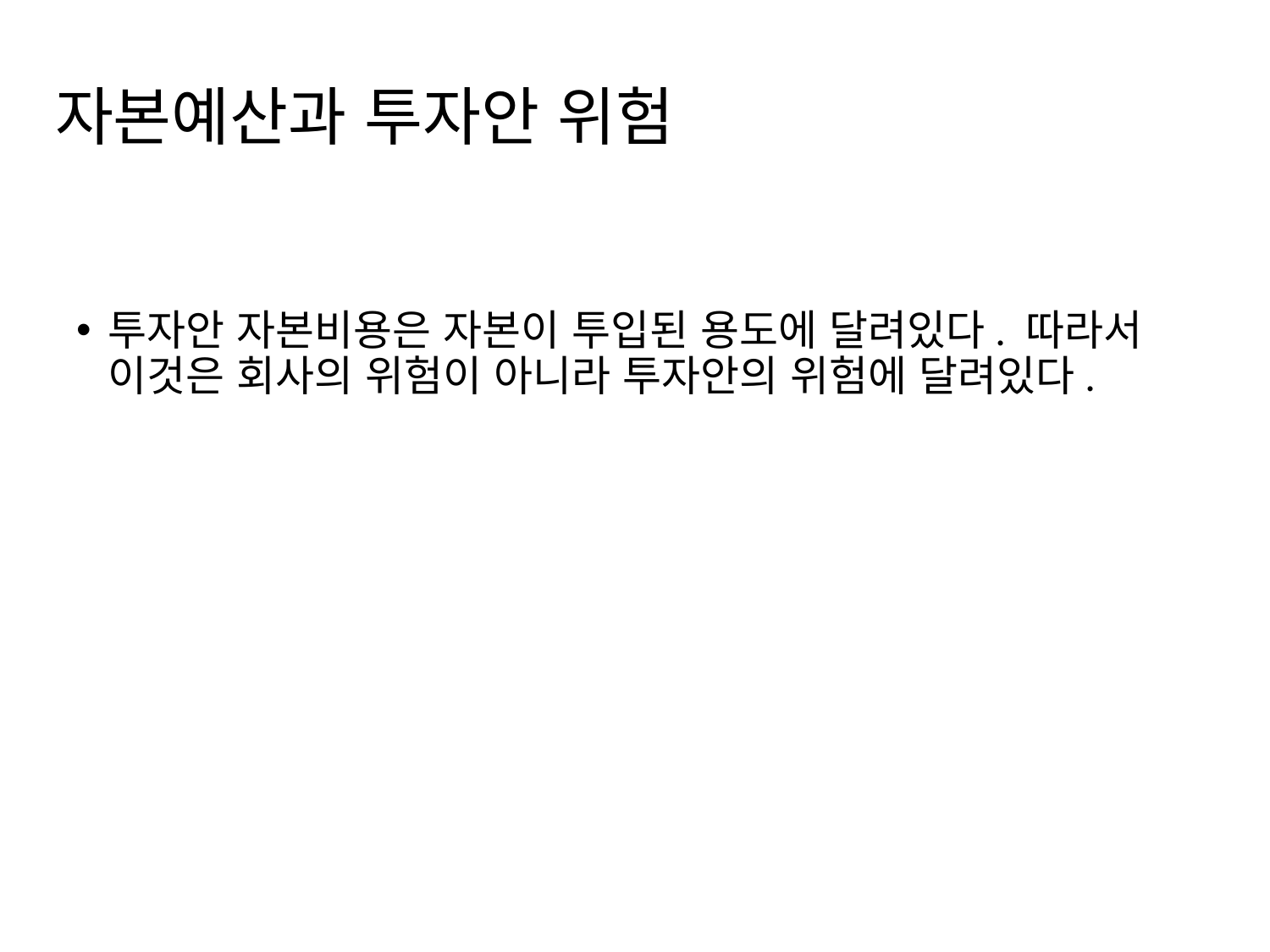

# 자본예산과 투자안 위험
투자안 자본비용은 자본이 투입된 용도에 달려있다. 따라서 이것은 회사의 위험이 아니라 투자안의 위험에 달려있다.